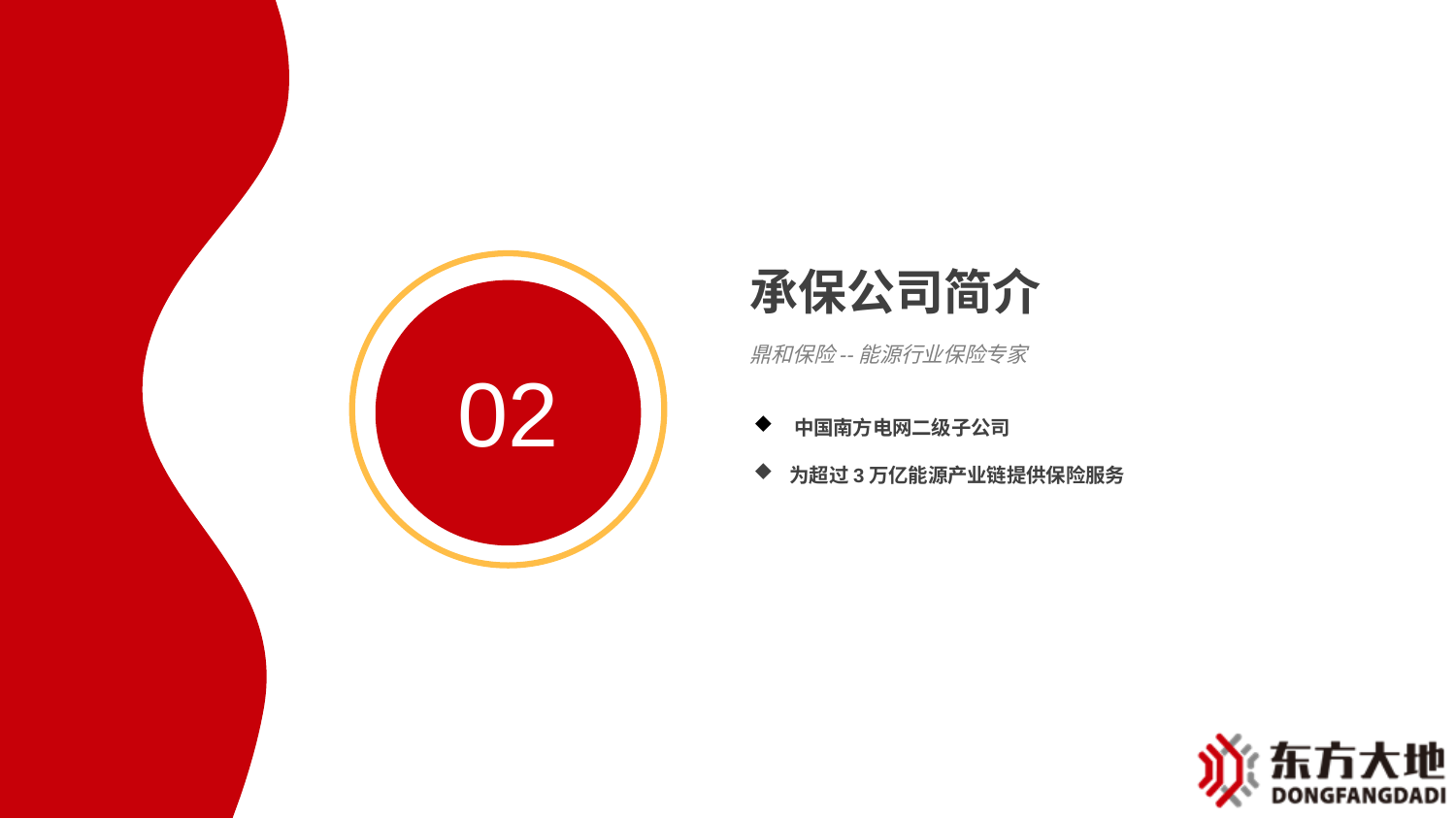

承保公司简介

鼎和保险--能源行业保险专家
02
  中国南方电网二级子公司
 为超过3万亿能源产业链提供保险服务